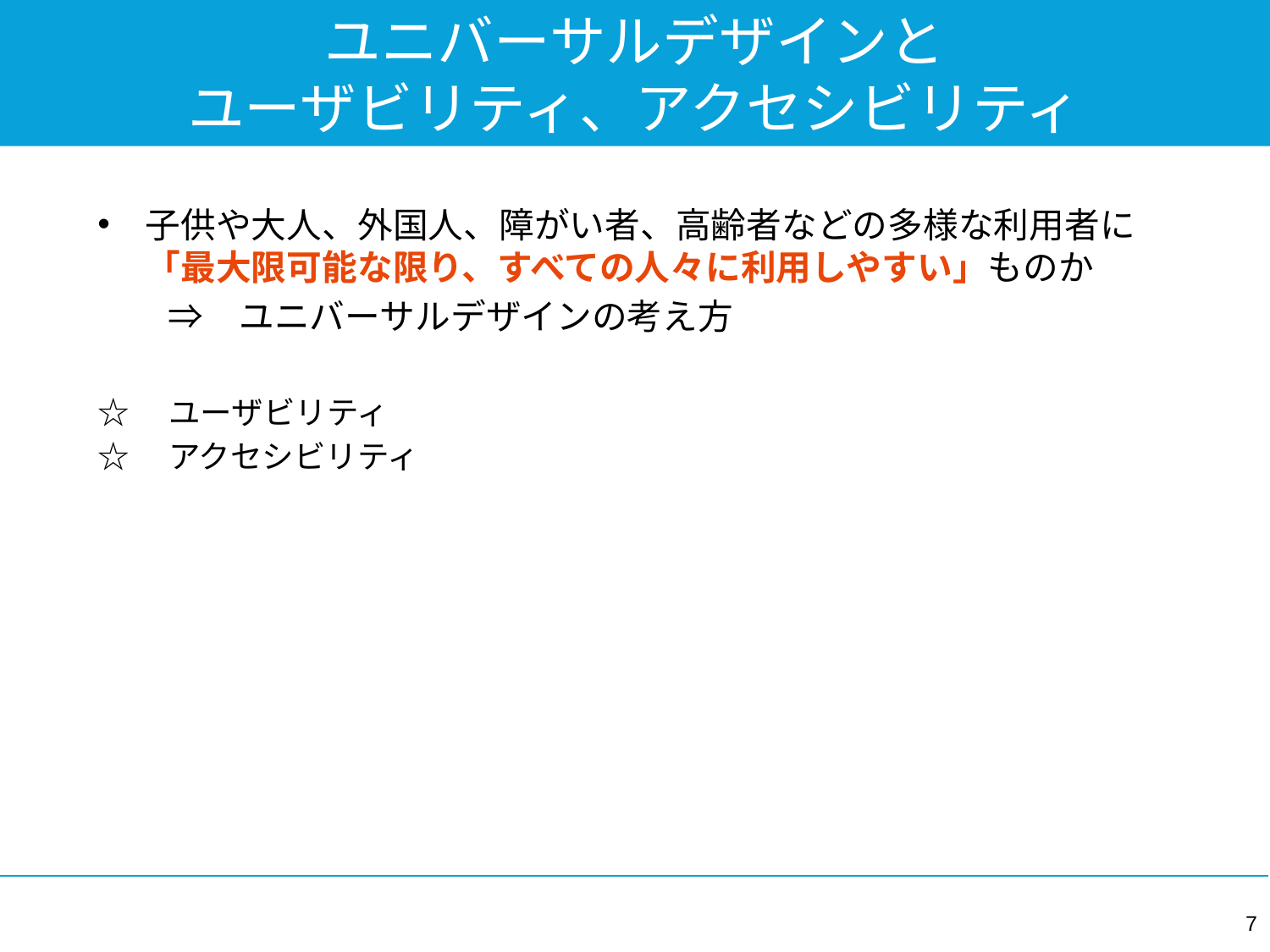

# ユニバーサルデザインと ユーザビリティ、アクセシビリティ
子供や大人、外国人、障がい者、高齢者などの多様な利用者に「最大限可能な限り、すべての人々に利用しやすい」ものか
　　⇒　ユニバーサルデザインの考え方

☆　ユーザビリティ
☆　アクセシビリティ

7